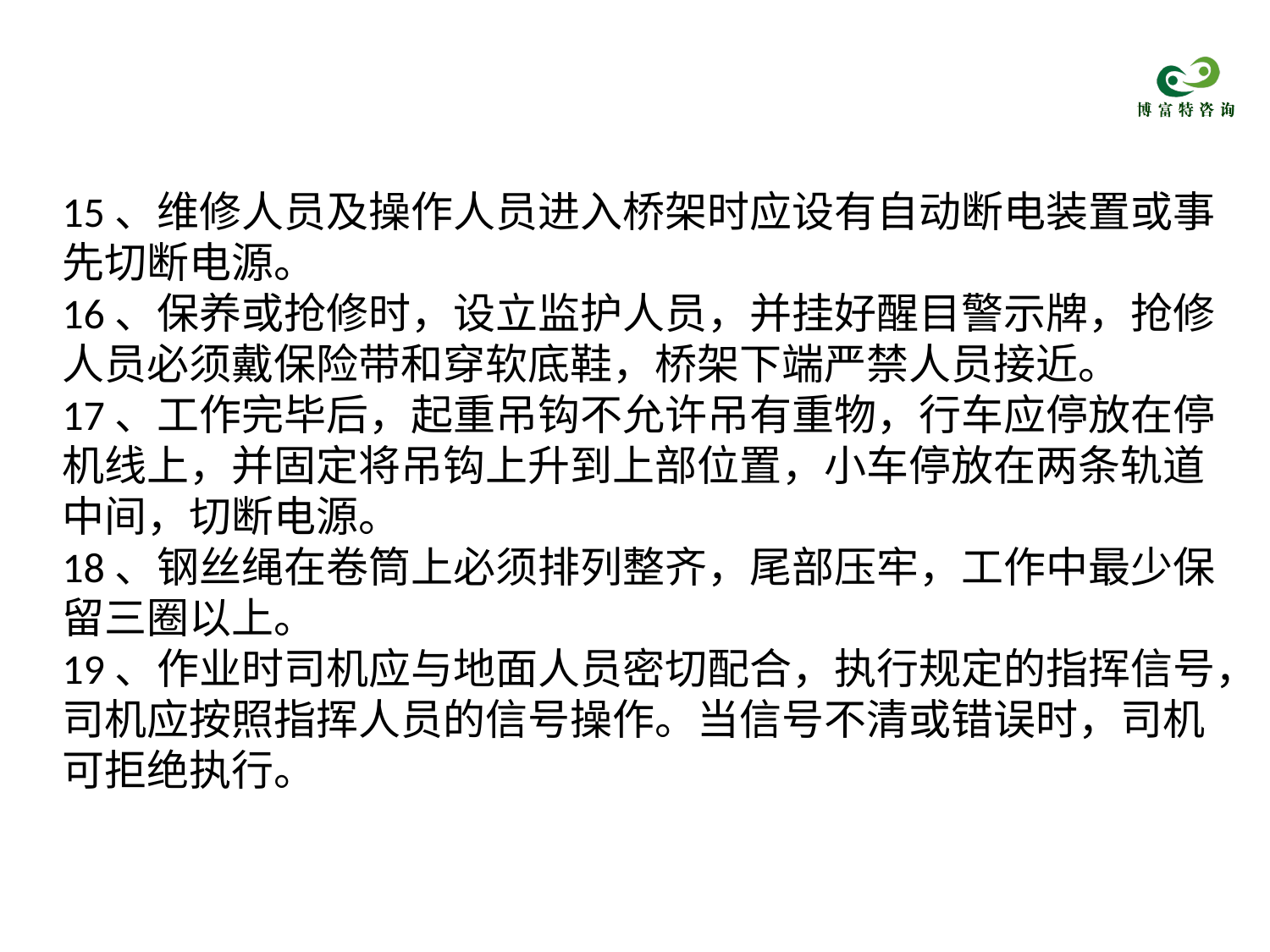

15、维修人员及操作人员进入桥架时应设有自动断电装置或事先切断电源。
16、保养或抢修时，设立监护人员，并挂好醒目警示牌，抢修人员必须戴保险带和穿软底鞋，桥架下端严禁人员接近。
17、工作完毕后，起重吊钩不允许吊有重物，行车应停放在停机线上，并固定将吊钩上升到上部位置，小车停放在两条轨道中间，切断电源。
18、钢丝绳在卷筒上必须排列整齐，尾部压牢，工作中最少保留三圈以上。
19、作业时司机应与地面人员密切配合，执行规定的指挥信号，司机应按照指挥人员的信号操作。当信号不清或错误时，司机可拒绝执行。
46